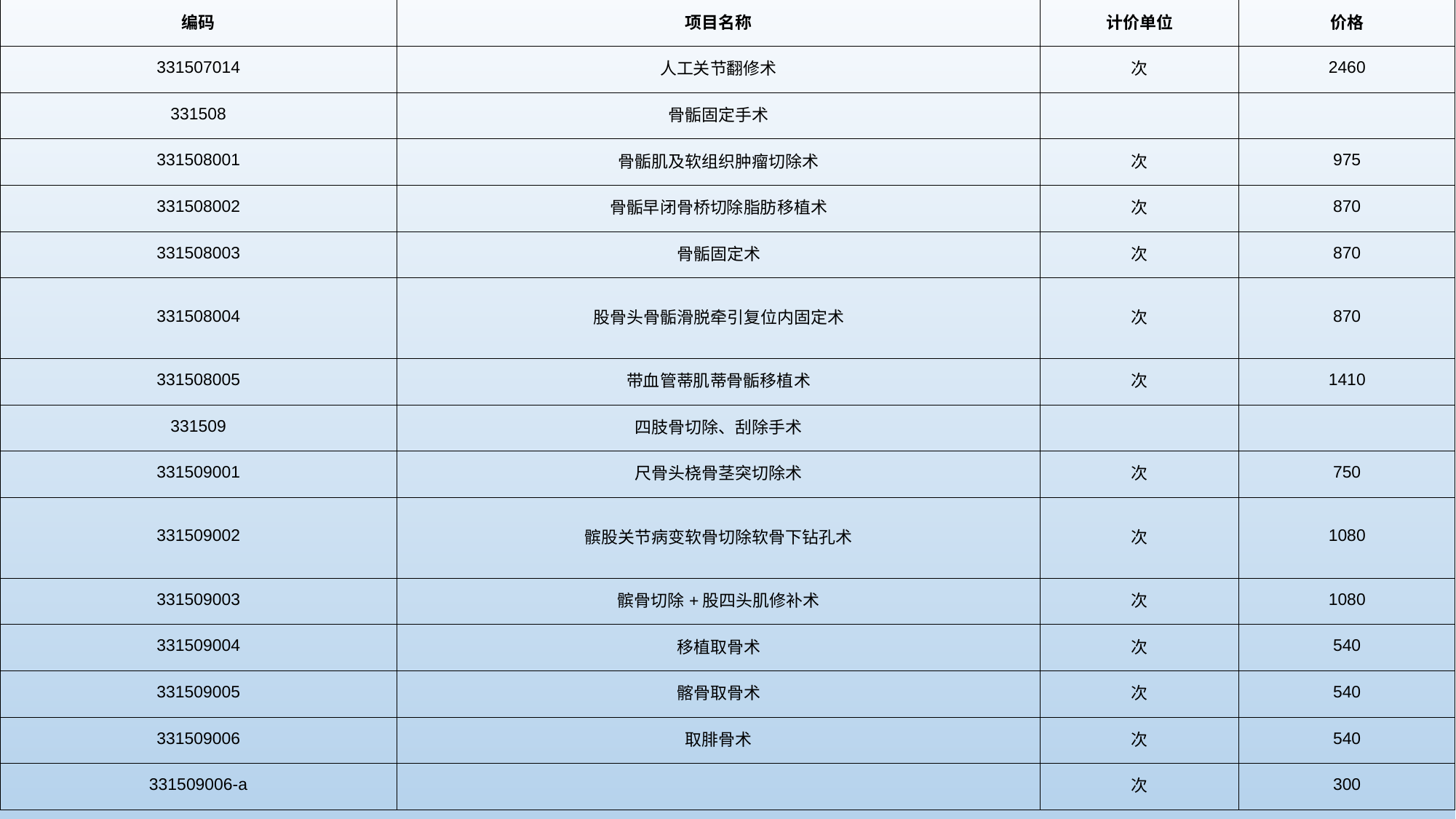

| 编码 | 项目名称 | 计价单位 | 价格 |
| --- | --- | --- | --- |
| 331507014 | 人工关节翻修术 | 次 | 2460 |
| 331508 | 骨骺固定手术 |  |  |
| 331508001 | 骨骺肌及软组织肿瘤切除术 | 次 | 975 |
| 331508002 | 骨骺早闭骨桥切除脂肪移植术 | 次 | 870 |
| 331508003 | 骨骺固定术 | 次 | 870 |
| 331508004 | 股骨头骨骺滑脱牵引复位内固定术 | 次 | 870 |
| 331508005 | 带血管蒂肌蒂骨骺移植术 | 次 | 1410 |
| 331509 | 四肢骨切除、刮除手术 |  |  |
| 331509001 | 尺骨头桡骨茎突切除术 | 次 | 750 |
| 331509002 | 髌股关节病变软骨切除软骨下钻孔术 | 次 | 1080 |
| 331509003 | 髌骨切除+股四头肌修补术 | 次 | 1080 |
| 331509004 | 移植取骨术 | 次 | 540 |
| 331509005 | 髂骨取骨术 | 次 | 540 |
| 331509006 | 取腓骨术 | 次 | 540 |
| 331509006-a |  | 次 | 300 |